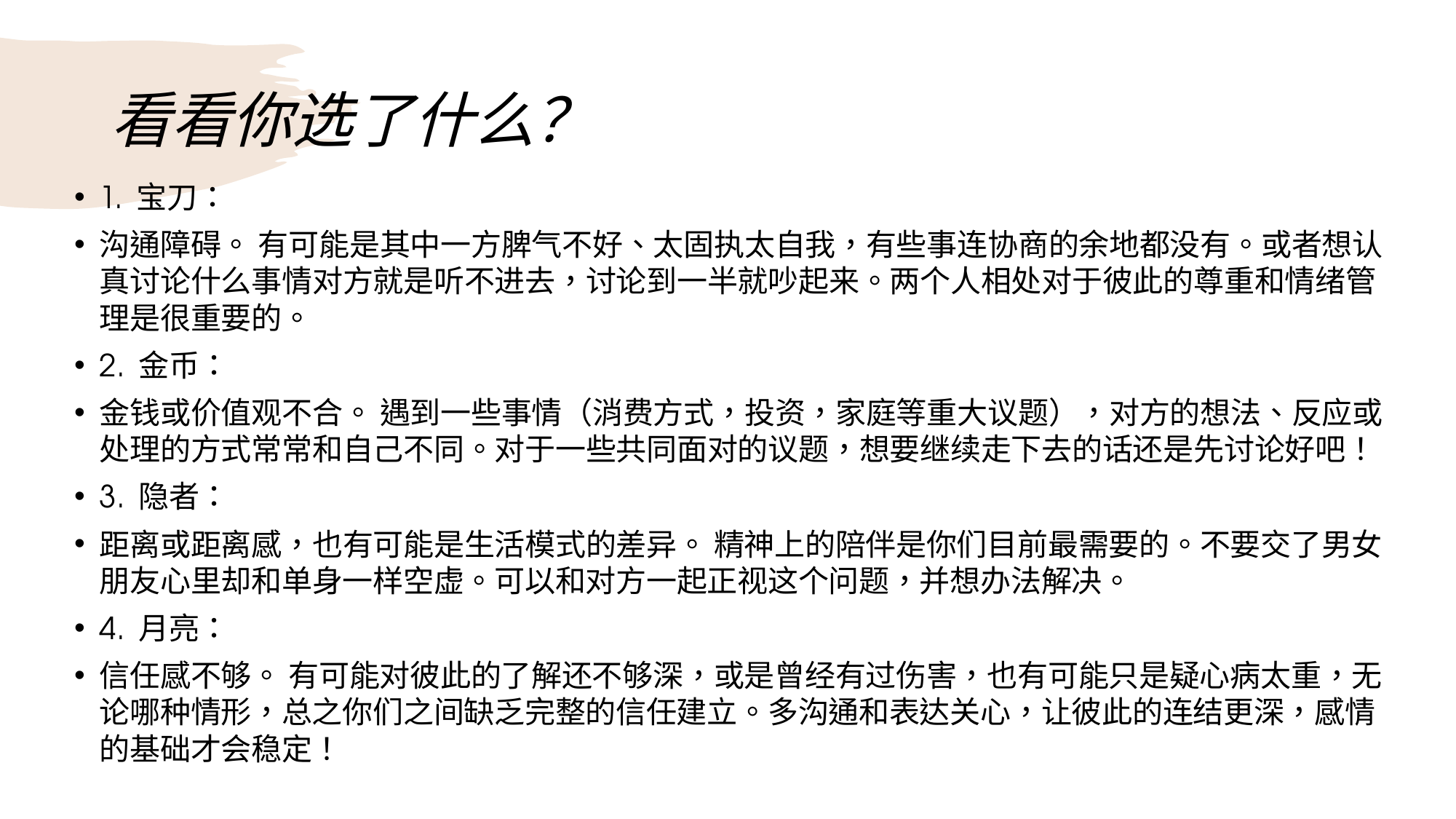

# 看看你选了什么？
1. 宝刀：
沟通障碍。 有可能是其中一方脾气不好、太固执太自我，有些事连协商的余地都没有。或者想认真讨论什么事情对方就是听不进去，讨论到一半就吵起来。两个人相处对于彼此的尊重和情绪管理是很重要的。
2. 金币：
金钱或价值观不合。 遇到一些事情（消费方式，投资，家庭等重大议题），对方的想法、反应或处理的方式常常和自己不同。对于一些共同面对的议题，想要继续走下去的话还是先讨论好吧！
3. 隐者：
距离或距离感，也有可能是生活模式的差异。 精神上的陪伴是你们目前最需要的。不要交了男女朋友心里却和单身一样空虚。可以和对方一起正视这个问题，并想办法解决。
4. 月亮：
信任感不够。 有可能对彼此的了解还不够深，或是曾经有过伤害，也有可能只是疑心病太重，无论哪种情形，总之你们之间缺乏完整的信任建立。多沟通和表达关心，让彼此的连结更深，感情的基础才会稳定！